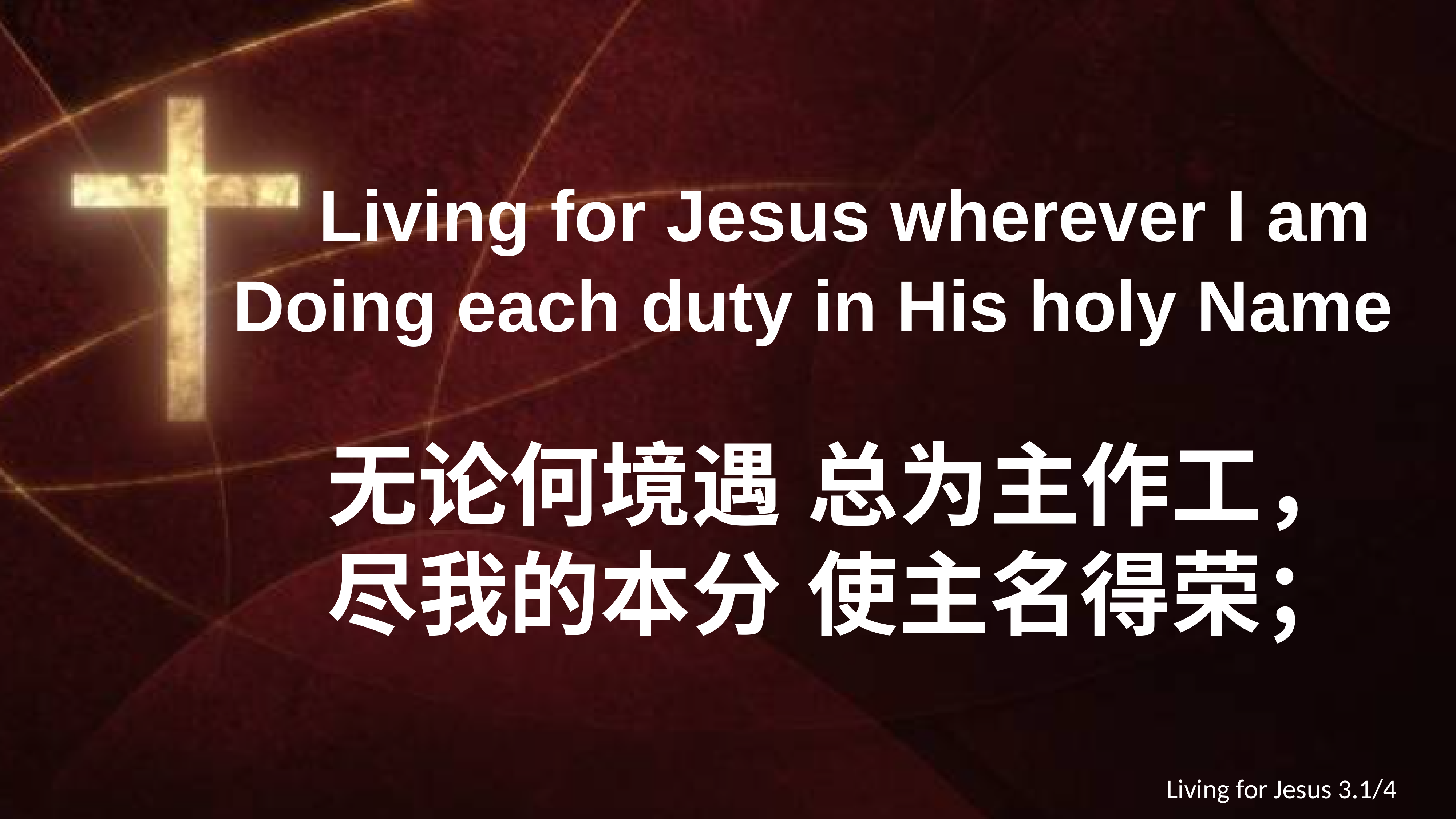

Living for Jesus wherever I am
       Doing each duty in His holy Name

      无论何境遇 总为主作工，
      尽我的本分 使主名得荣；
Living for Jesus 3.1/4